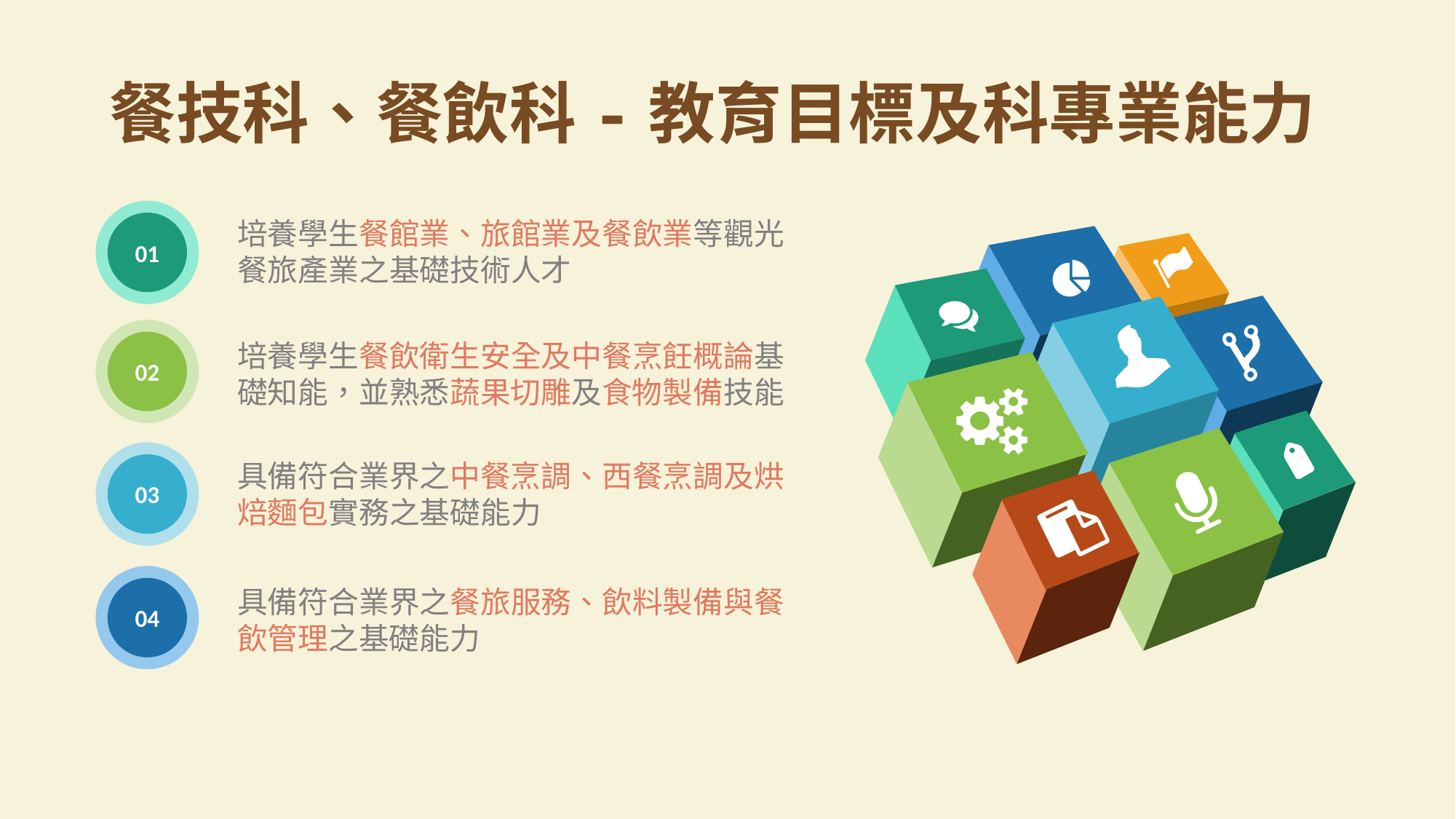

餐技科、餐飲科-教育目標及科專業能力

01
培養學生餐館業、旅館業及餐飲業等觀光餐旅產業之基礎技術人才

02

培養學生餐飲衛生安全及中餐烹飪概論基礎知能，並熟悉蔬果切雕及食物製備技能

03

具備符合業界之中餐烹調、西餐烹調及烘焙麵包實務之基礎能力

04
具備符合業界之餐旅服務、飲料製備與餐飲管理之基礎能力